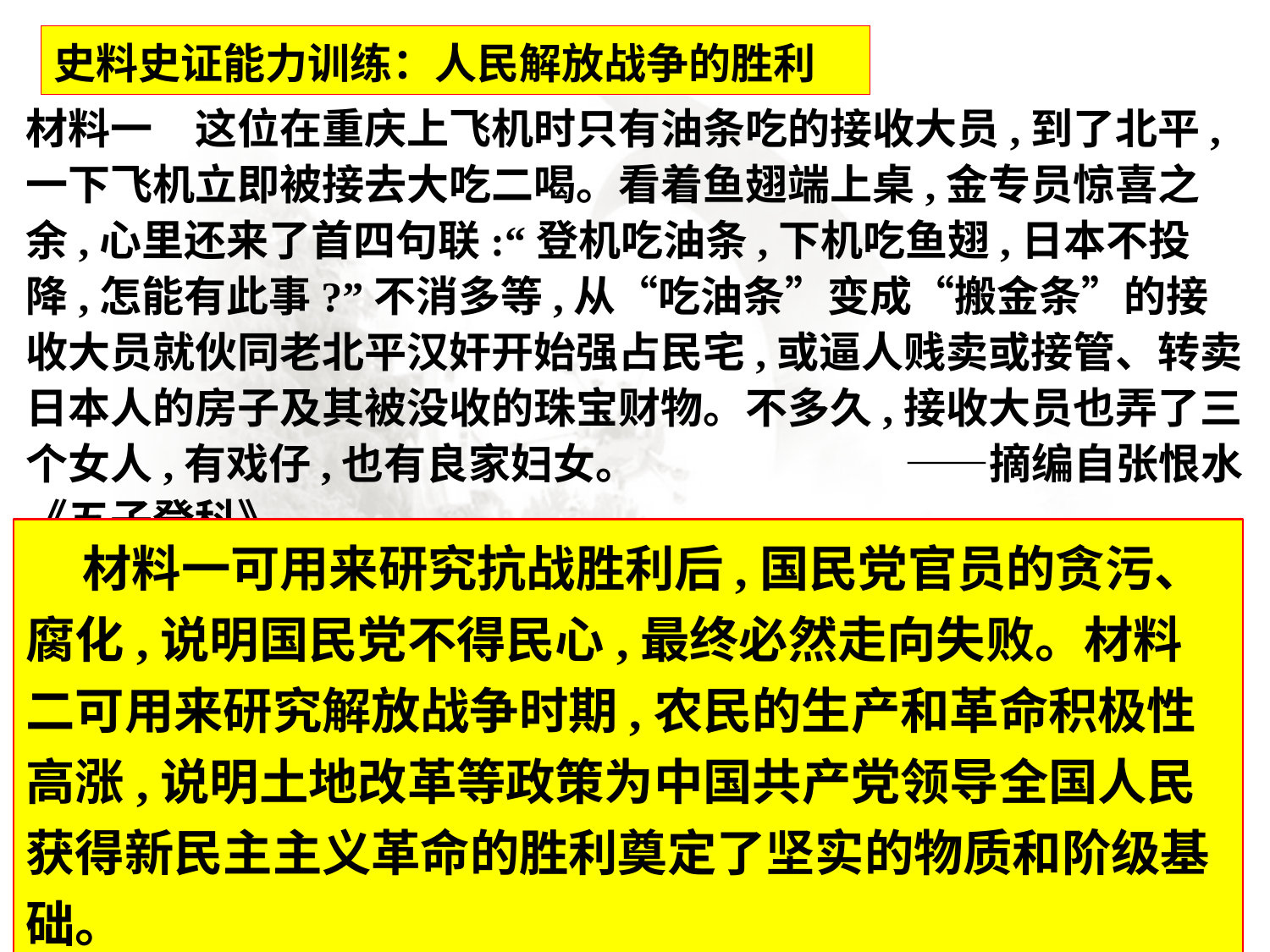

史料史证能力训练：人民解放战争的胜利
材料一　这位在重庆上飞机时只有油条吃的接收大员,到了北平,一下飞机立即被接去大吃二喝。看着鱼翅端上桌,金专员惊喜之余,心里还来了首四句联:“登机吃油条,下机吃鱼翅,日本不投降,怎能有此事?”不消多等,从“吃油条”变成“搬金条”的接收大员就伙同老北平汉奸开始强占民宅,或逼人贱卖或接管、转卖日本人的房子及其被没收的珠宝财物。不多久,接收大员也弄了三个女人,有戏仔,也有良家妇女。                            ——摘编自张恨水《五子登科》
材料二　自1946年至1948年,华北和东北解放区有二百多万人参军。山东有约五百八十多万人,冀中有四百八十多万人随解放军出征,抬担架,送粮草,运弹药,救伤员。人民解放军的兵源、粮源和战争勤务,主要来自翻身的农民。   ——摘编自《中国近代现代史》
   综合材料一、二,谈一谈两则材料的各自价值。
    材料一可用来研究抗战胜利后,国民党官员的贪污、腐化,说明国民党不得民心,最终必然走向失败。材料二可用来研究解放战争时期,农民的生产和革命积极性高涨,说明土地改革等政策为中国共产党领导全国人民获得新民主主义革命的胜利奠定了坚实的物质和阶级基础。